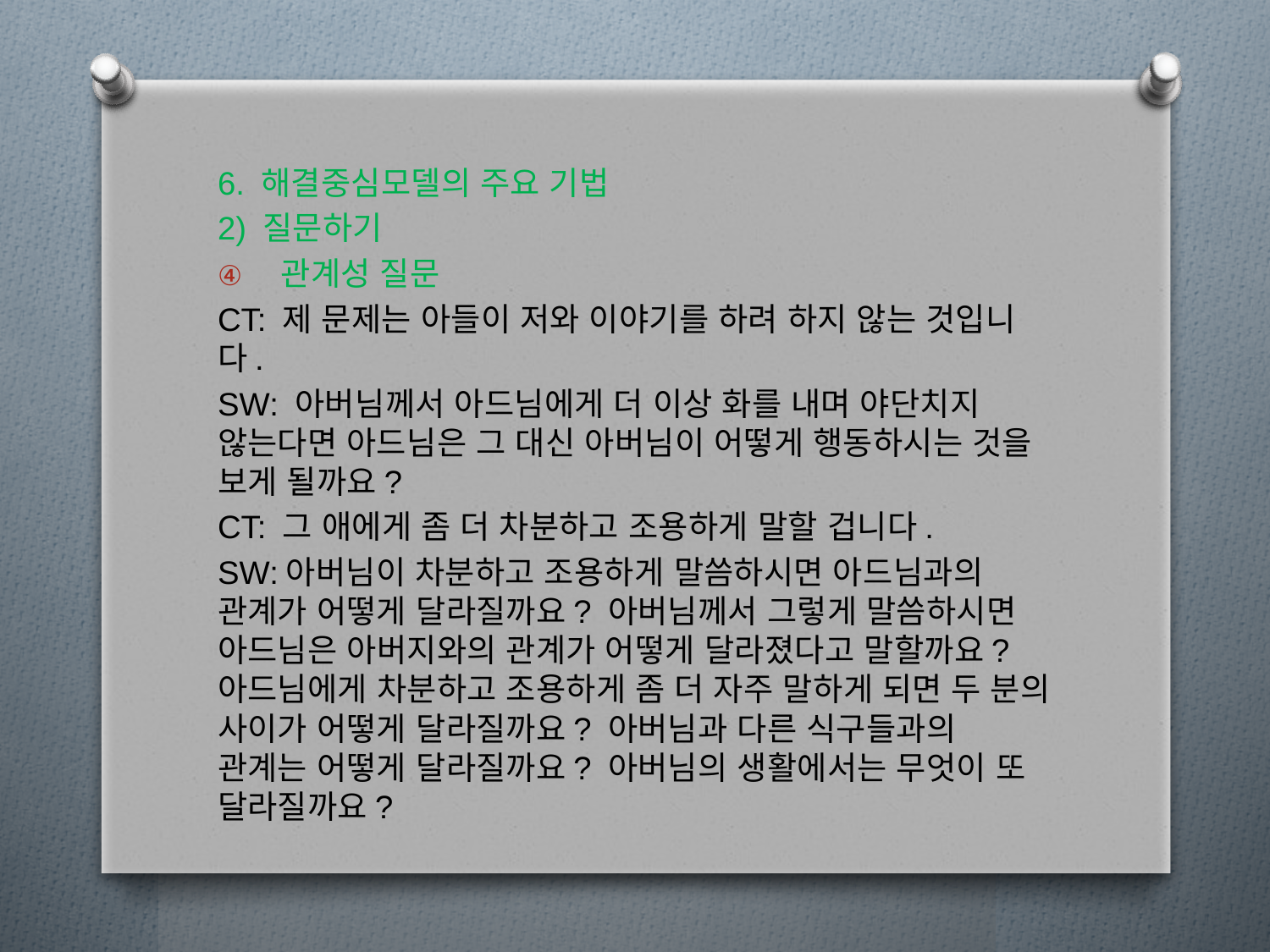

6. 해결중심모델의 주요 기법
2) 질문하기
관계성 질문
CT: 제 문제는 아들이 저와 이야기를 하려 하지 않는 것입니다.
SW: 아버님께서 아드님에게 더 이상 화를 내며 야단치지 않는다면 아드님은 그 대신 아버님이 어떻게 행동하시는 것을 보게 될까요?
CT: 그 애에게 좀 더 차분하고 조용하게 말할 겁니다.
SW:아버님이 차분하고 조용하게 말씀하시면 아드님과의 관계가 어떻게 달라질까요? 아버님께서 그렇게 말씀하시면 아드님은 아버지와의 관계가 어떻게 달라졌다고 말할까요? 아드님에게 차분하고 조용하게 좀 더 자주 말하게 되면 두 분의 사이가 어떻게 달라질까요? 아버님과 다른 식구들과의 관계는 어떻게 달라질까요? 아버님의 생활에서는 무엇이 또 달라질까요?